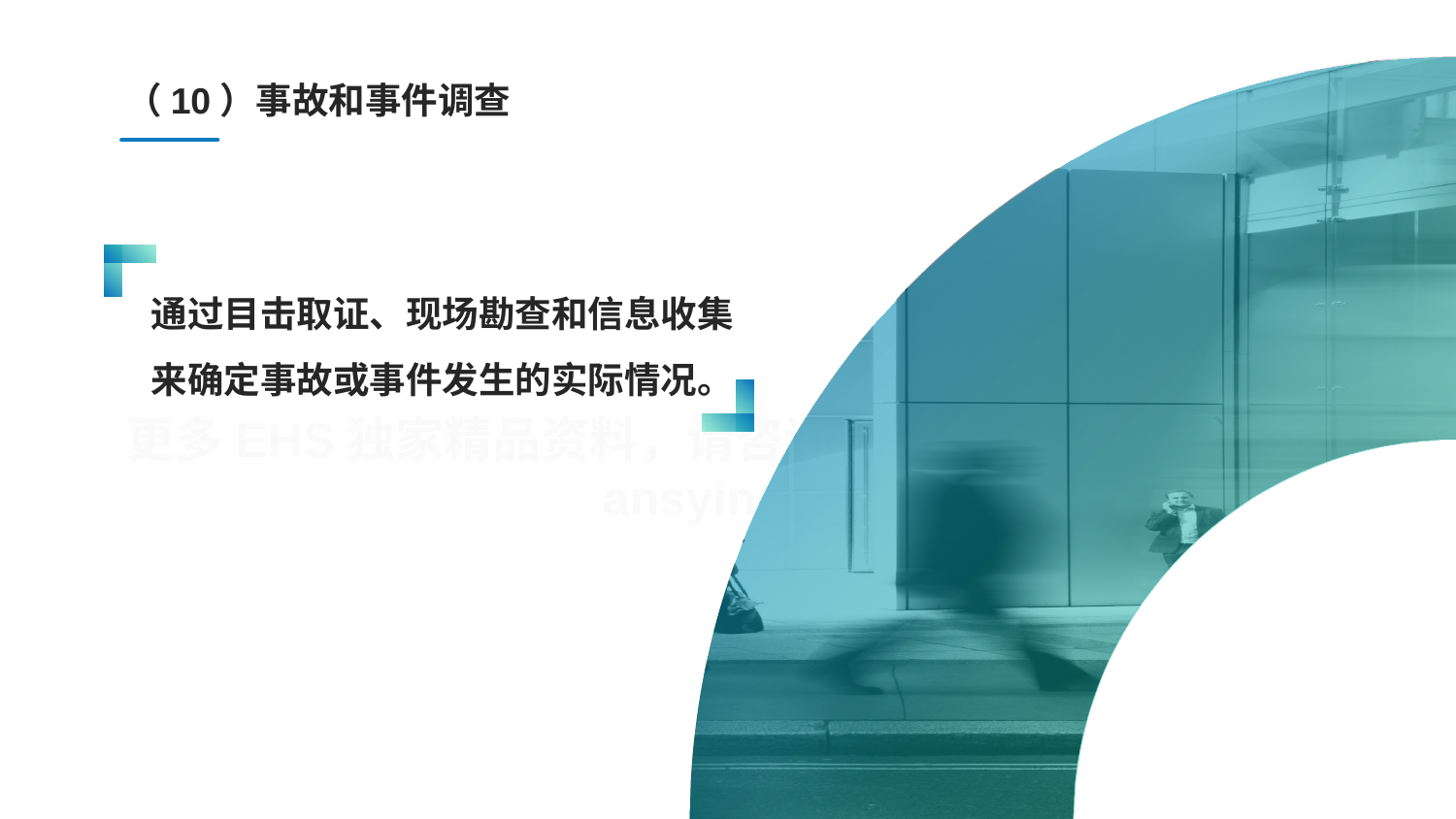

（10）事故和事件调查

通过目击取证、现场勘查和信息收集来确定事故或事件发生的实际情况。